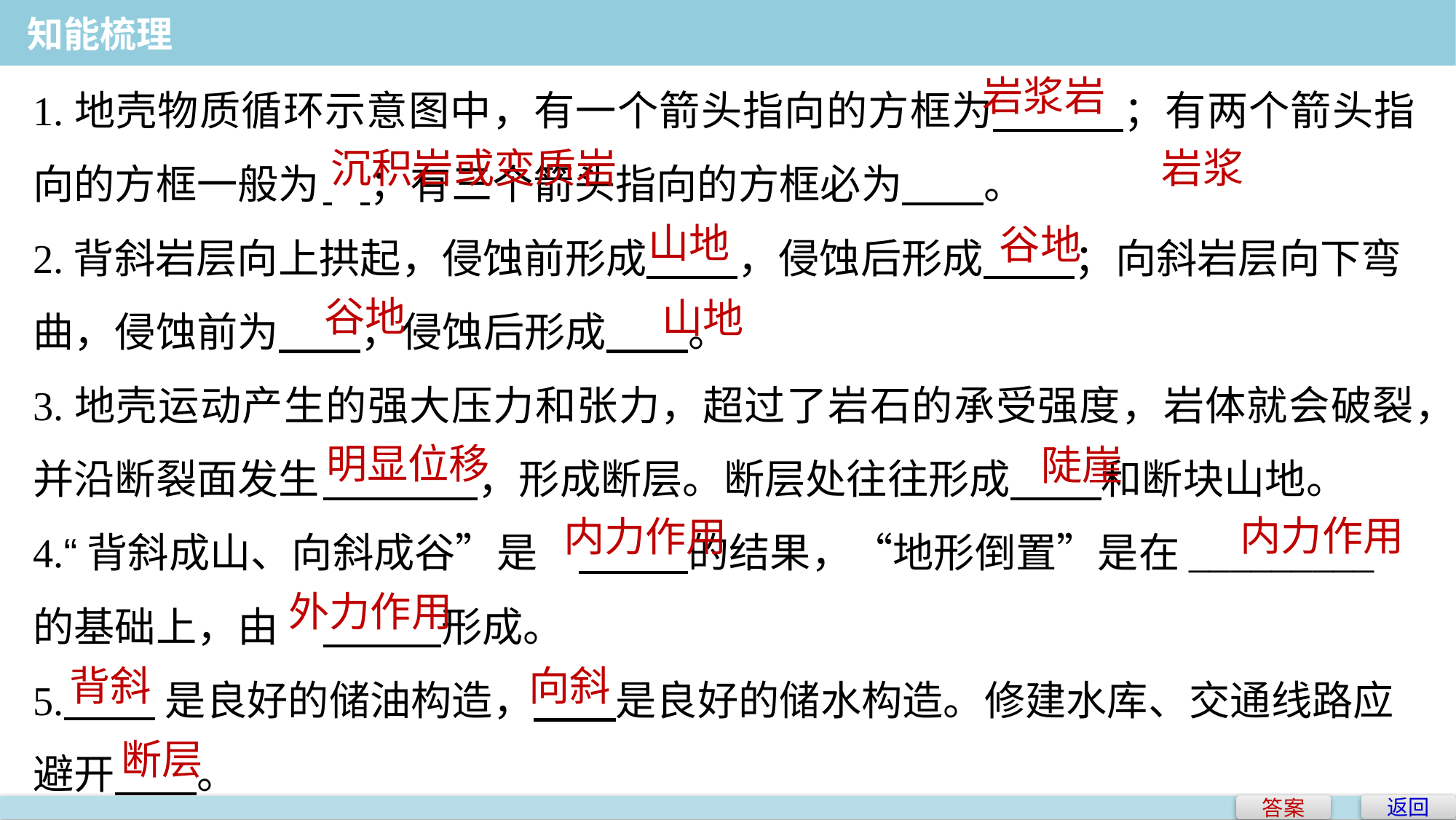

知能梳理
1.地壳物质循环示意图中，有一个箭头指向的方框为             ；有两个箭头指向的方框一般为	 	 ；有三个箭头指向的方框必为         。
2.背斜岩层向上拱起，侵蚀前形成          ，侵蚀后形成          ；向斜岩层向下弯曲，侵蚀前为         ，侵蚀后形成         。
3.地壳运动产生的强大压力和张力，超过了岩石的承受强度，岩体就会破裂，并沿断裂面发生	                 ，形成断层。断层处往往形成          和断块山地。
4.“背斜成山、向斜成谷”是	            的结果，“地形倒置”是在_________
的基础上，由	             形成。
5.         是良好的储油构造，         是良好的储水构造。修建水库、交通线路应避开         。
岩浆岩
沉积岩或变质岩
岩浆
山地
谷地
谷地
山地
明显位移
陡崖
内力作用
内力作用
外力作用
背斜
向斜
断层
返回
答案